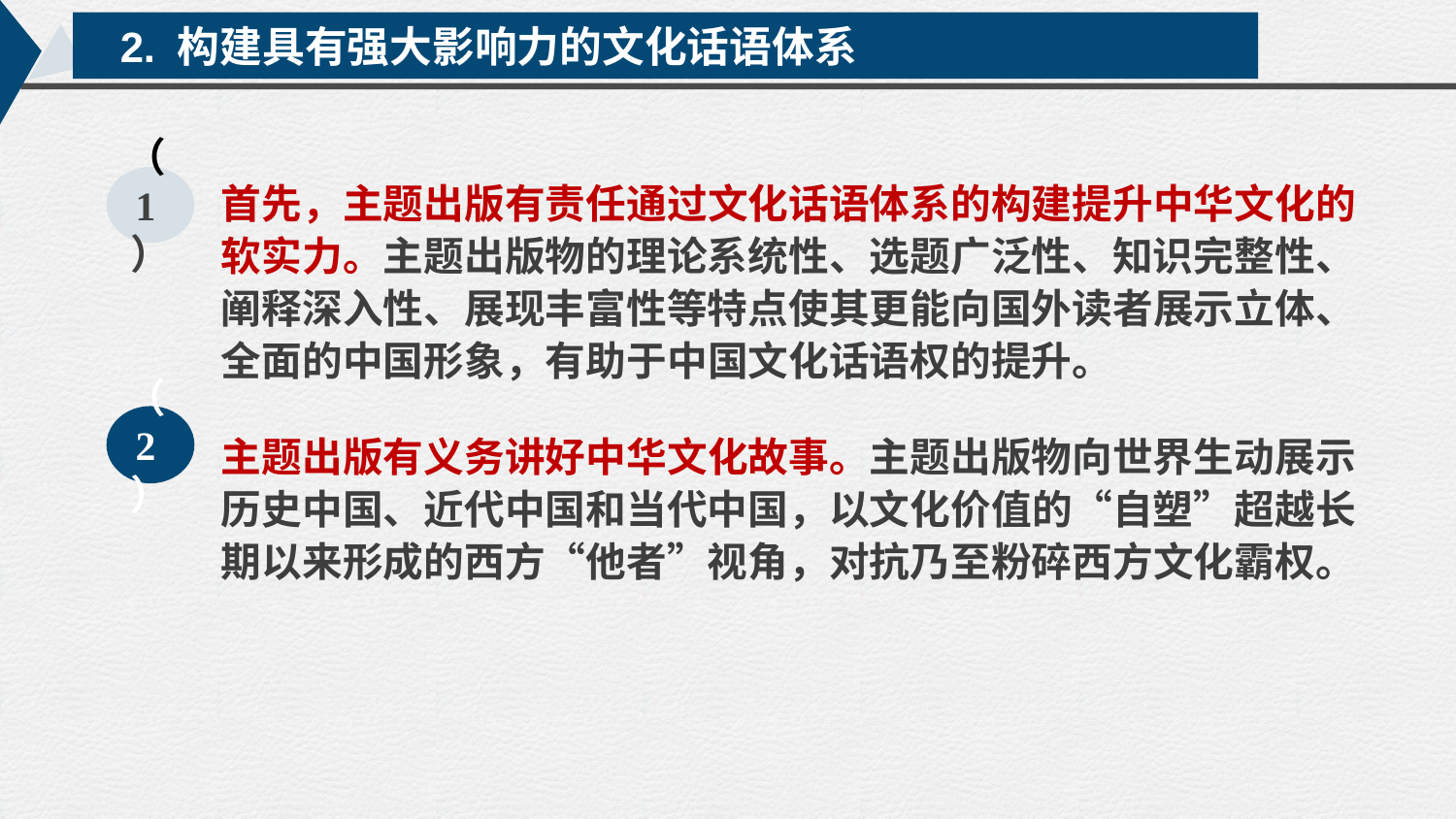

2. 构建具有强大影响力的文化话语体系

（1）
首先，主题出版有责任通过文化话语体系的构建提升中华文化的软实力。主题出版物的理论系统性、选题广泛性、知识完整性、阐释深入性、展现丰富性等特点使其更能向国外读者展示立体、全面的中国形象，有助于中国文化话语权的提升。

（2）
主题出版有义务讲好中华文化故事。主题出版物向世界生动展示历史中国、近代中国和当代中国，以文化价值的“自塑”超越长期以来形成的西方“他者”视角，对抗乃至粉碎西方文化霸权。